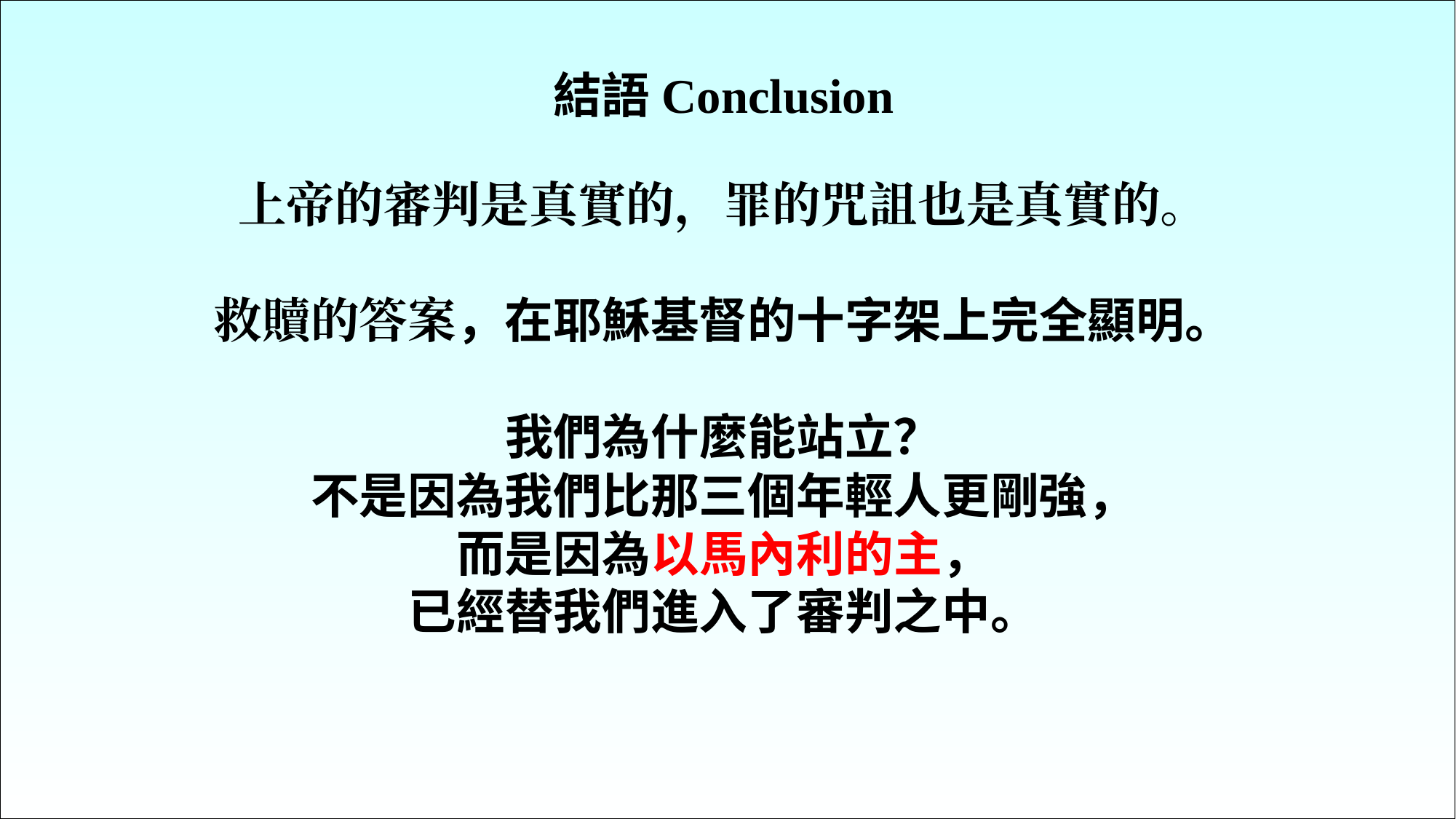

結語Conclusion

上帝的審判是真實的，罪的咒詛也是真實的。

救贖的答案，在耶穌基督的十字架上完全顯明。

我們為什麼能站立？
不是因為我們比那三個年輕人更剛強，
而是因為以馬內利的主，
已經替我們進入了審判之中。